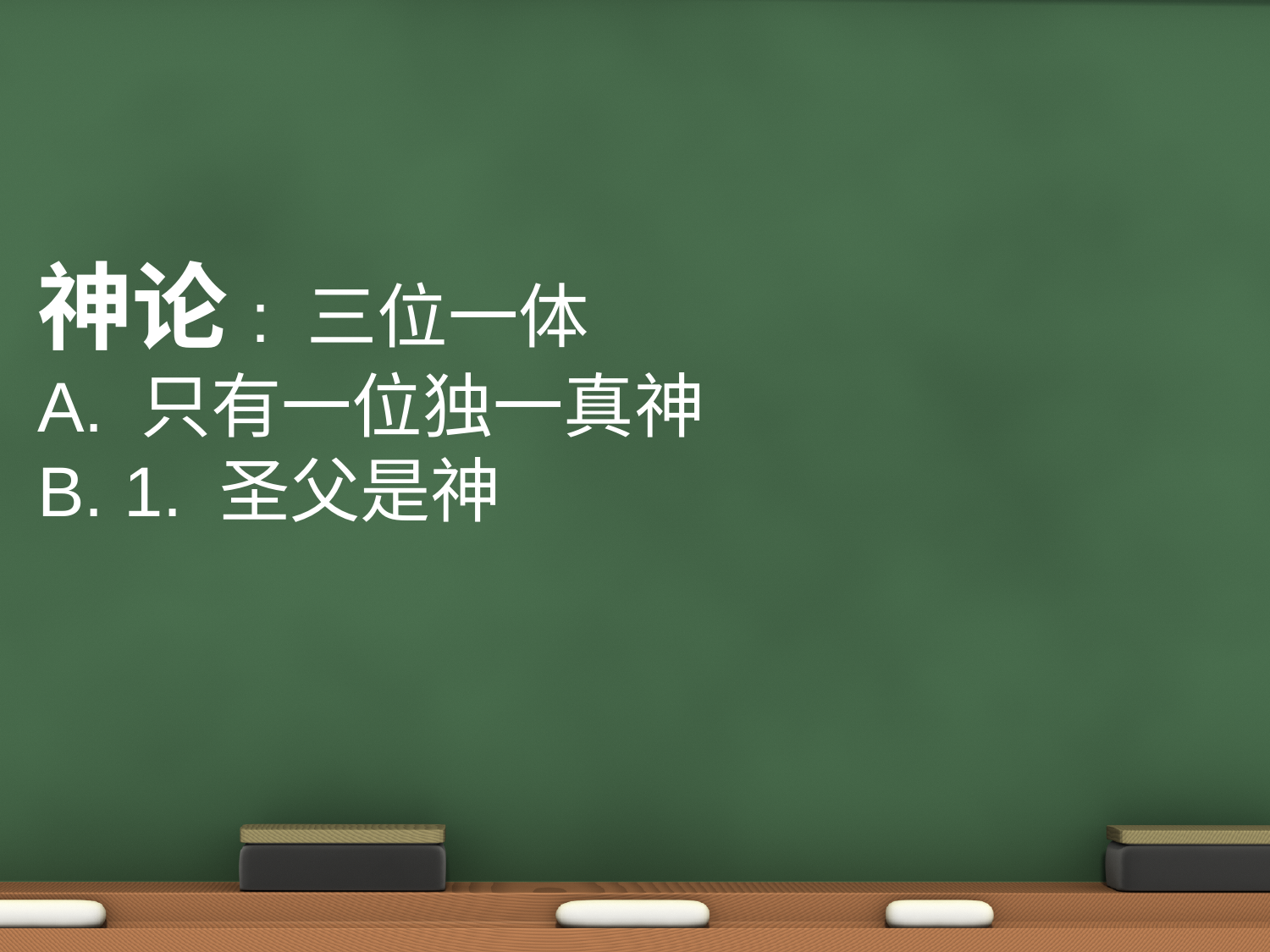

神论: 三位一体
A. 只有一位独一真神
B. 1. 圣父是神